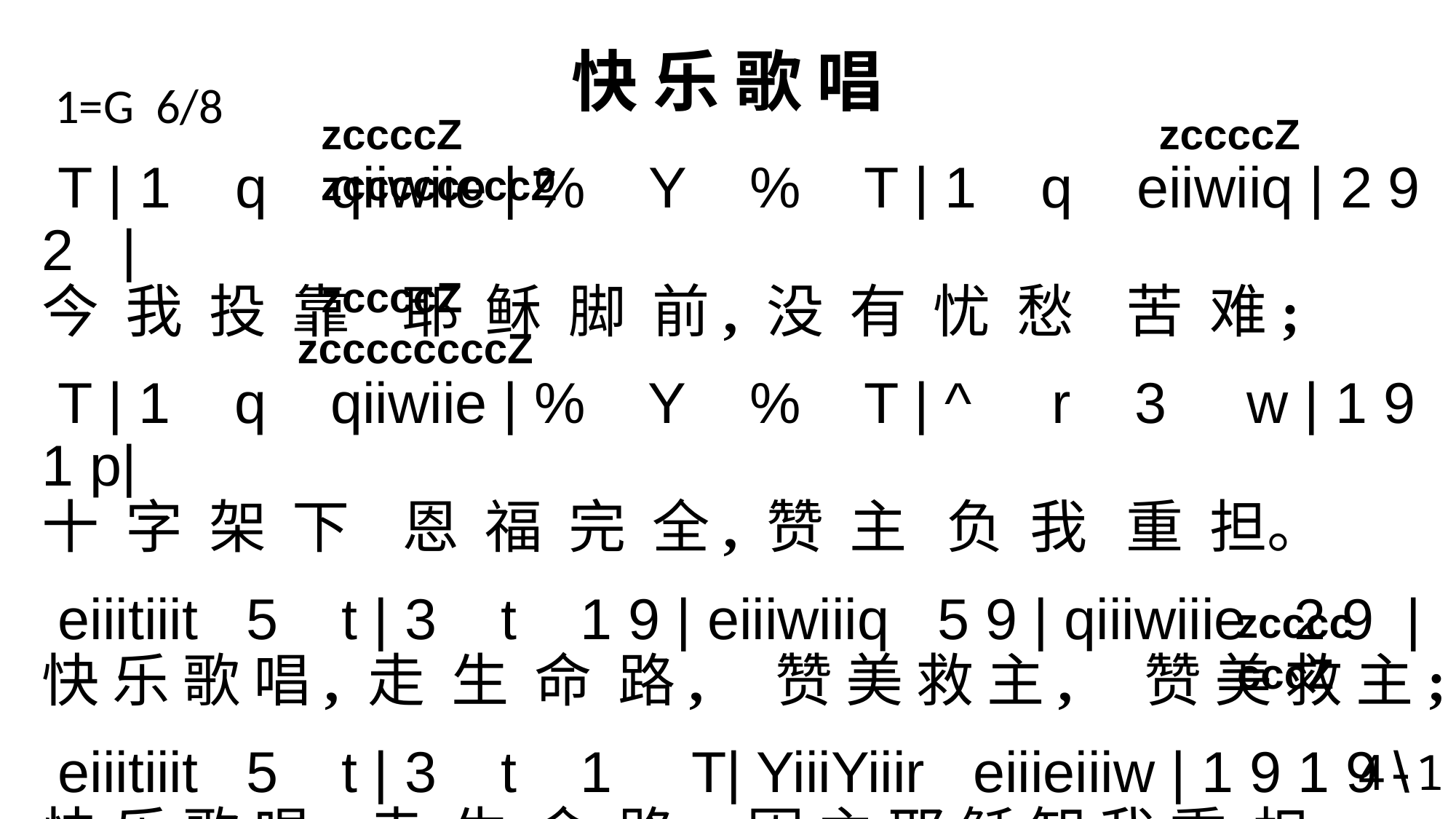

# 快 乐 歌 唱
1=G  6/8
  zccccZ                                                           zccccZ           zccccccccZ

 T | 1    q    qiiwiie | %    Y    %    T | 1    q    eiiwiiq | 2 9  2   |
今  我  投  靠    耶  稣  脚  前, 没  有  忧  愁    苦  难;
T | 1    q    qiiwiie | %    Y    %    T | ^     r    3     w | 1 9  1 p|
十  字  架  下    恩  福  完  全, 赞  主   负  我   重  担。
eiiitiiit   5    t | 3    t    1 9 | eiiiwiiiq   5 9 | qiiiwiiie   2 9  |
快 乐 歌 唱, 走  生  命  路,    赞 美 救 主,    赞 美 救 主;
eiiitiiit   5    t | 3    t    1     T| YiiiYiiir   eiiieiiiw | 1 9 1 9 \
快 乐 歌 唱, 走  生  命  路,  因 主 耶 稣 卸 我 重  担。
  zccccZ                                                                              zccccccccZ
zcccccccZ
4-1